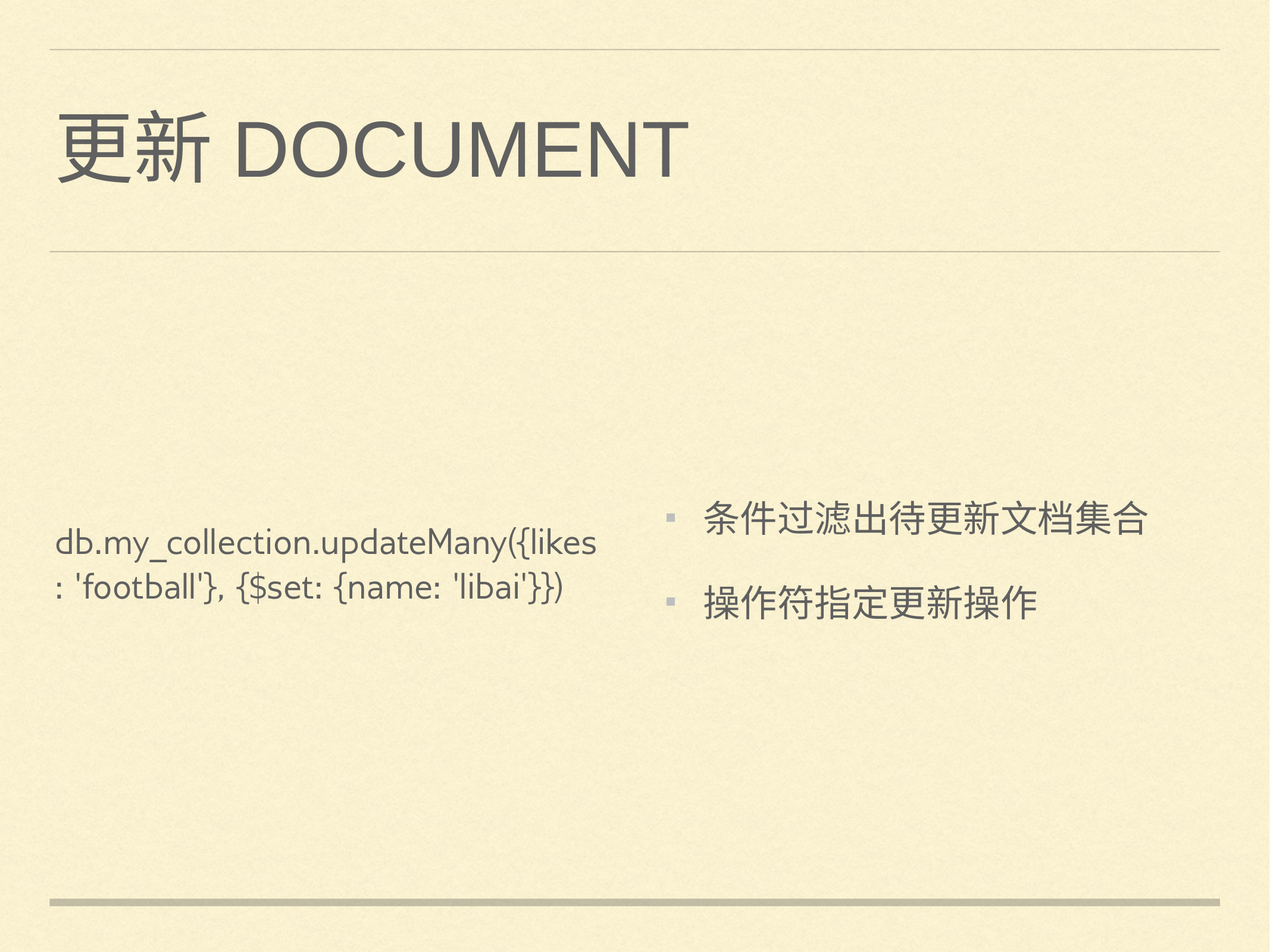

# 更新document
条件过滤出待更新文档集合
操作符指定更新操作
db.my_collection.updateMany({likes: 'football'}, {$set: {name: 'libai'}})